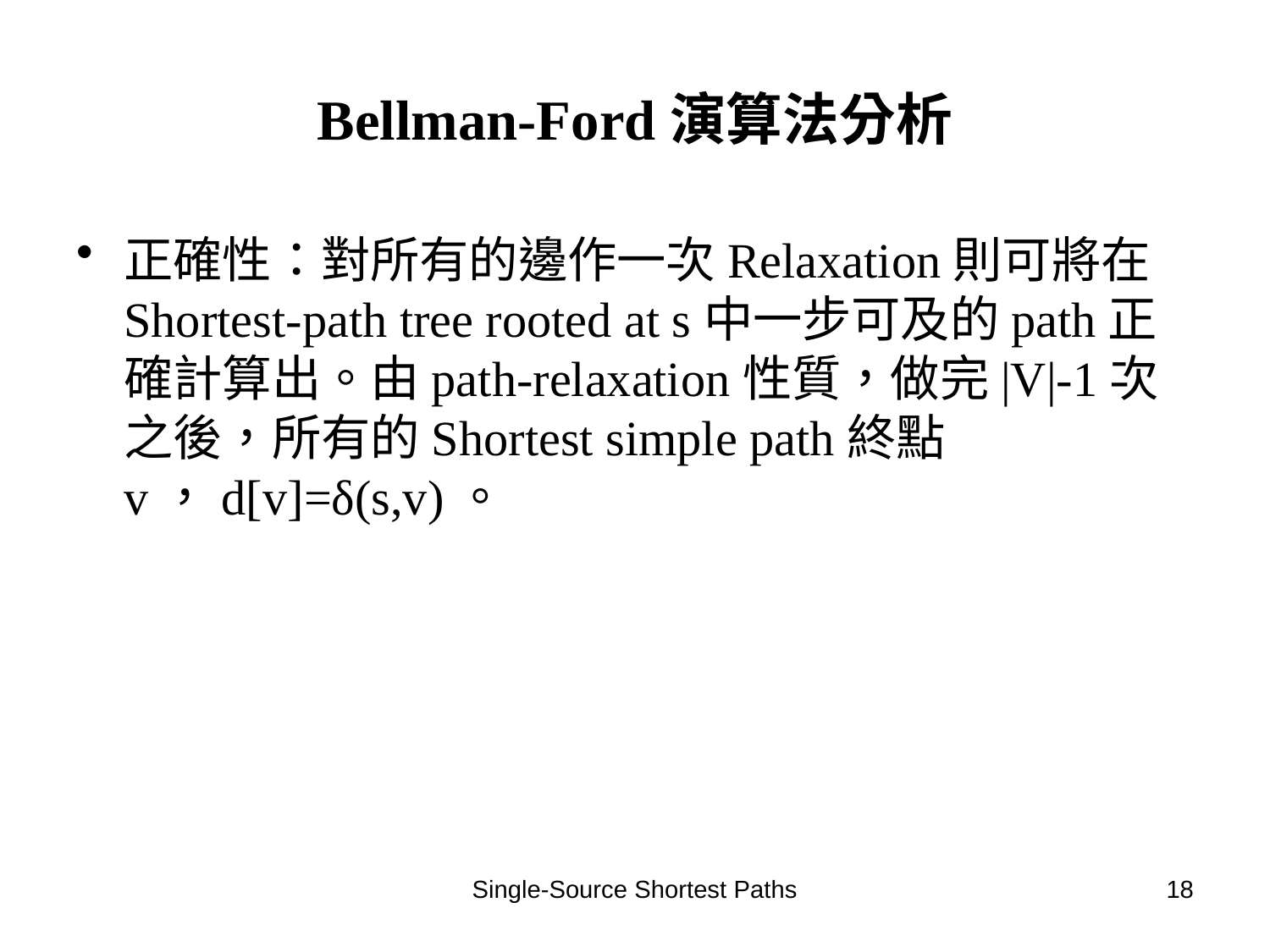

# Bellman-Ford演算法分析
正確性：對所有的邊作一次Relaxation則可將在Shortest-path tree rooted at s中一步可及的path正確計算出。由path-relaxation性質，做完|V|-1次之後，所有的Shortest simple path終點v，d[v]=δ(s,v)。
Single-Source Shortest Paths
18